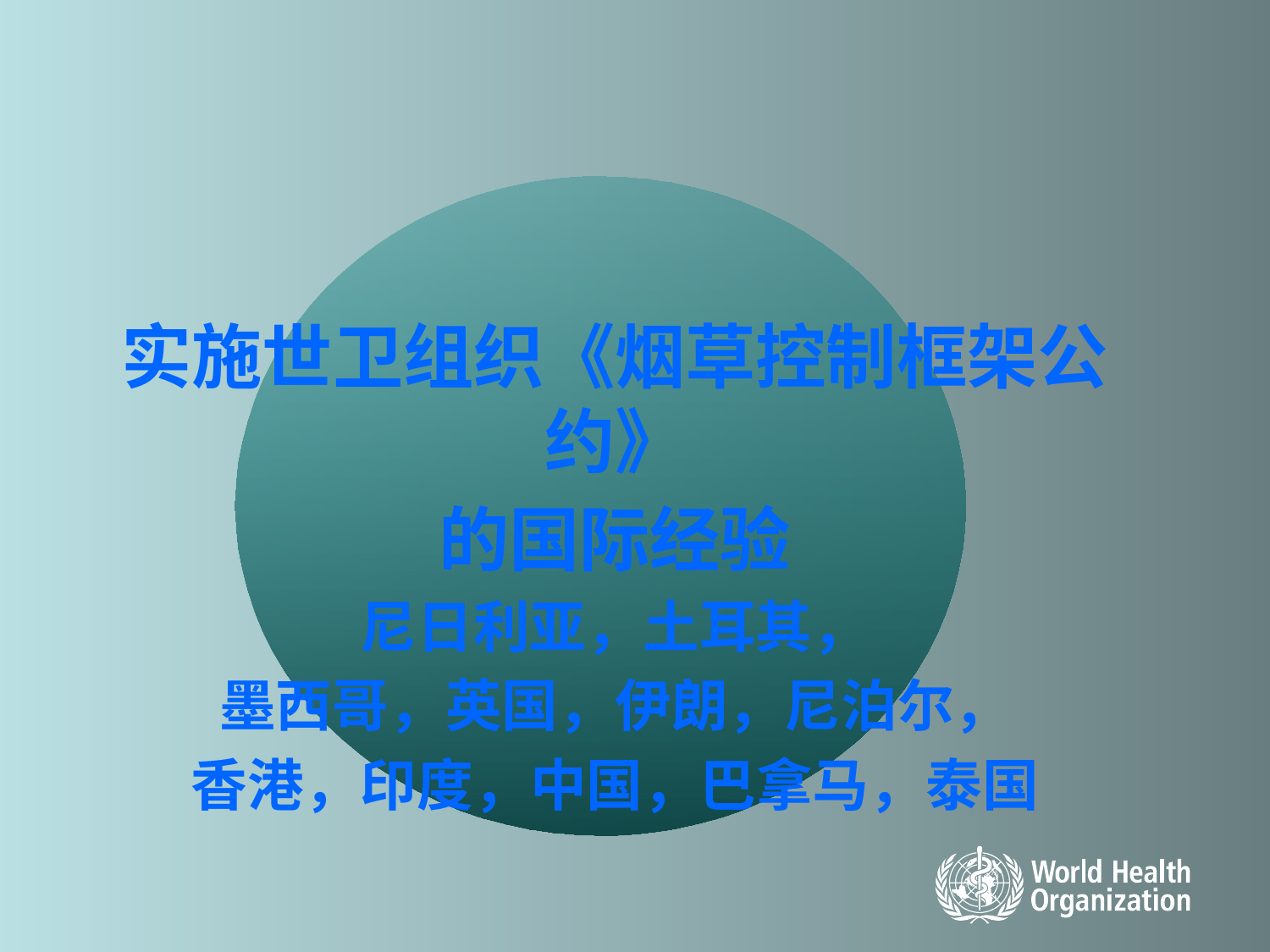

实施世卫组织《烟草控制框架公约》
的国际经验
尼日利亚，土耳其，
墨西哥，英国，伊朗，尼泊尔，
香港，印度，中国，巴拿马，泰国